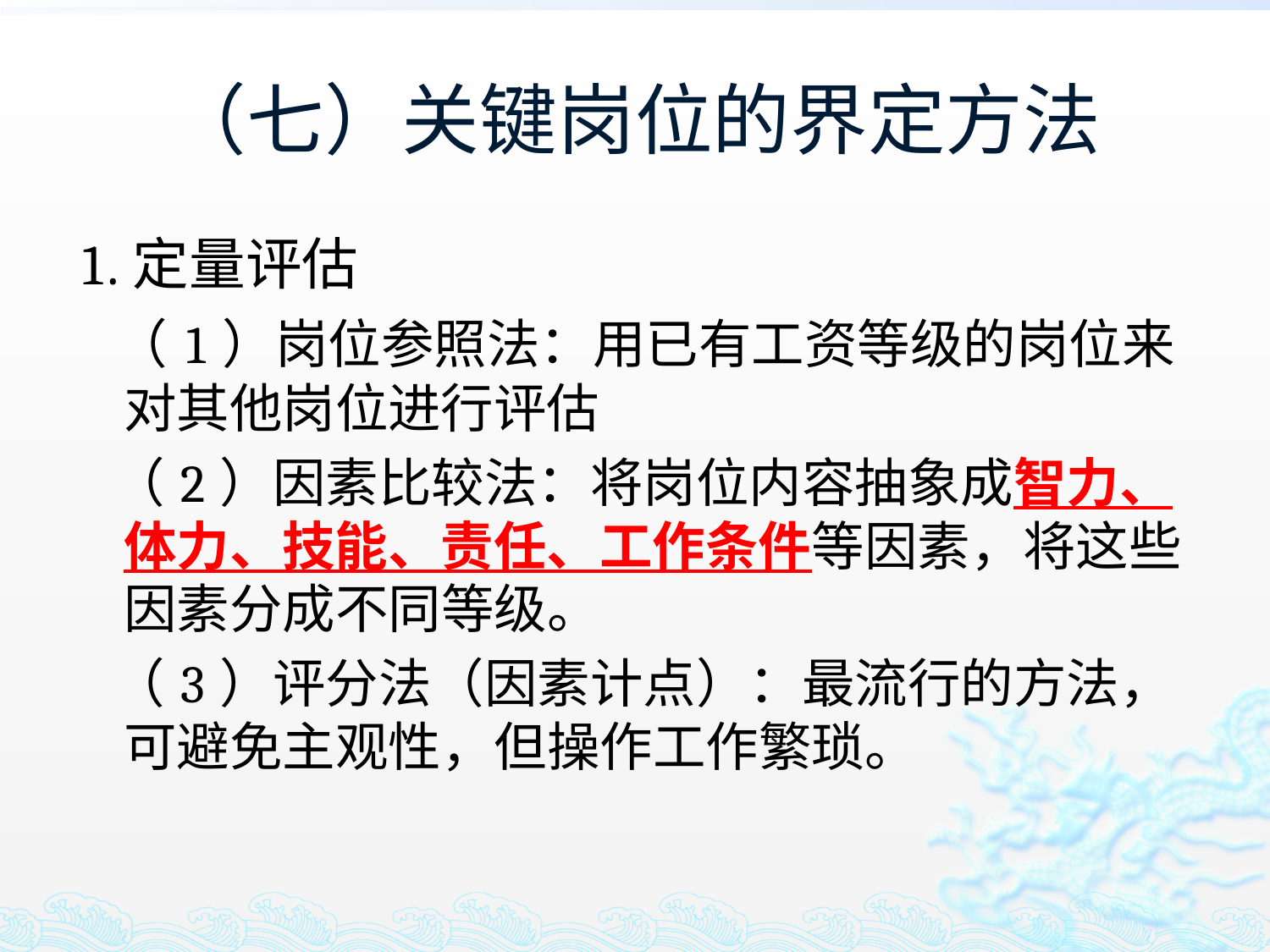

# （七）关键岗位的界定方法
1.定量评估
  （1）岗位参照法：用已有工资等级的岗位来对其他岗位进行评估
  （2）因素比较法：将岗位内容抽象成智力、体力、技能、责任、工作条件等因素，将这些因素分成不同等级。
  （3）评分法（因素计点）：最流行的方法，可避免主观性，但操作工作繁琐。